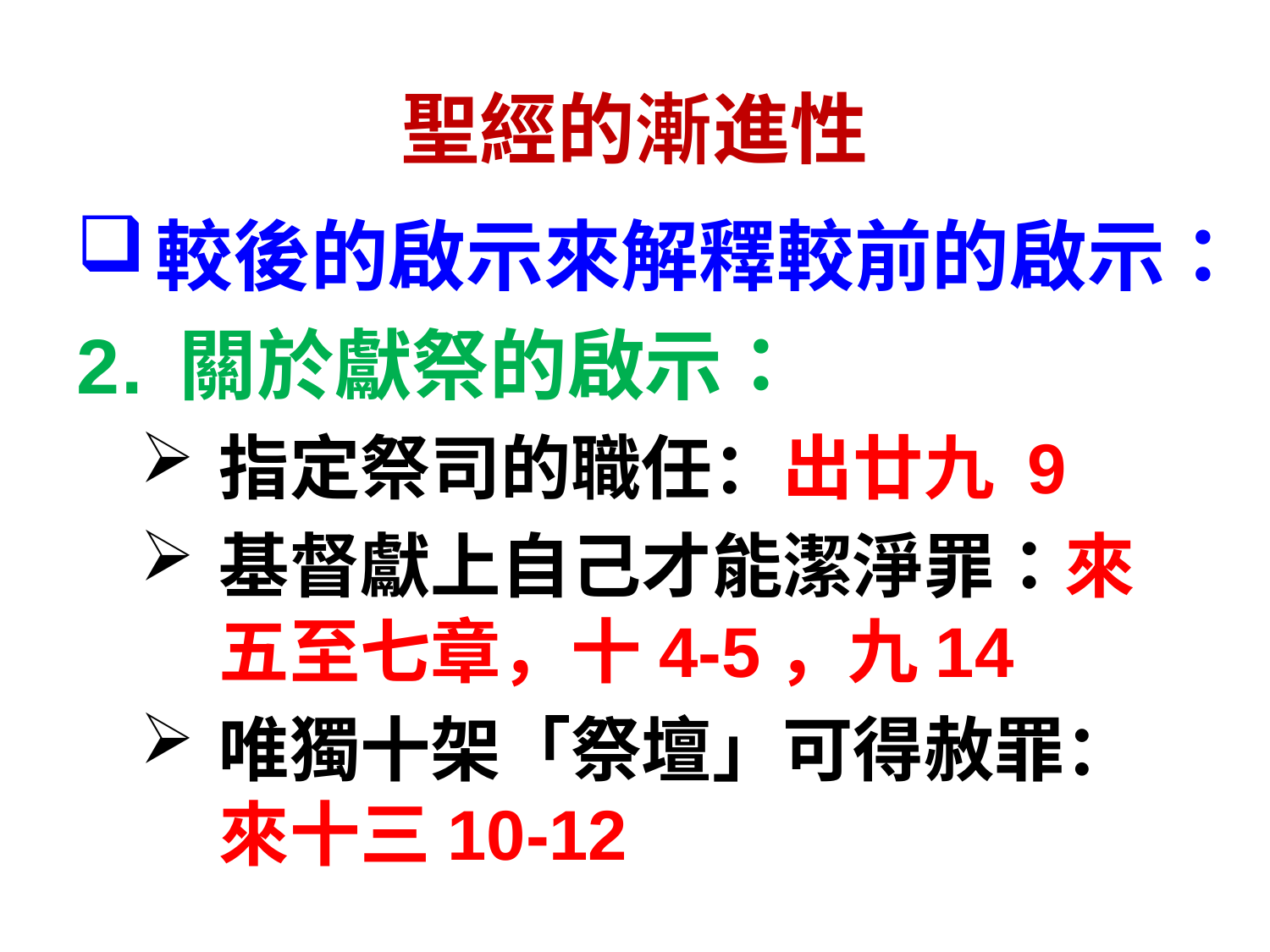

# 聖經的漸進性
較後的啟示來解釋較前的啟示：
關於獻祭的啟示：
指定祭司的職任：出廿九 9
基督獻上自己才能潔淨罪：來五至七章，十4-5，九14
唯獨十架「祭壇」可得赦罪：來十三10-12